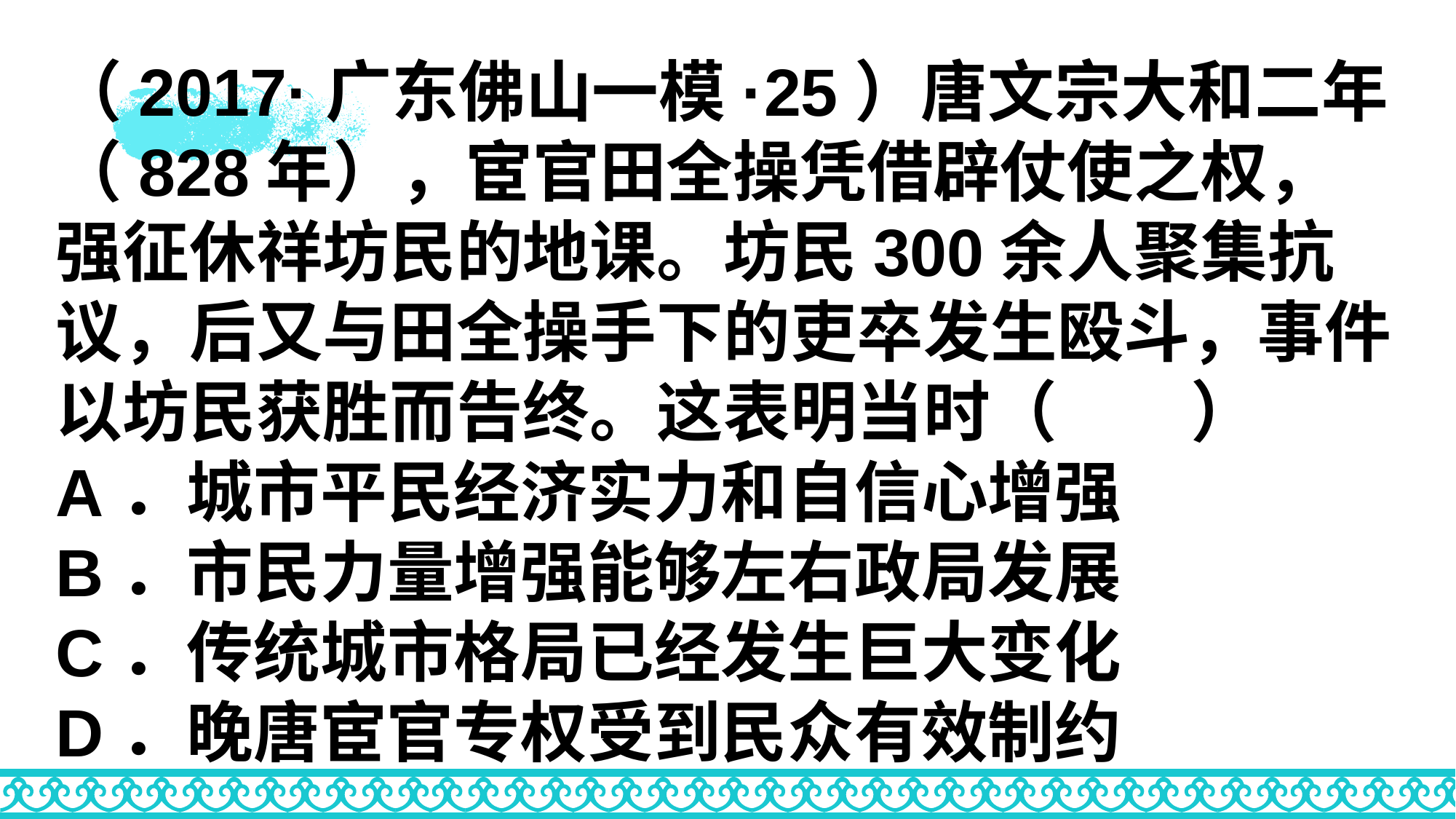

（2017·广东佛山一模·25）唐文宗大和二年（828年），宦官田全操凭借辟仗使之权，强征休祥坊民的地课。坊民300余人聚集抗议，后又与田全操手下的吏卒发生殴斗，事件以坊民获胜而告终。这表明当时（　　）
A．城市平民经济实力和自信心增强
B．市民力量增强能够左右政局发展
C．传统城市格局已经发生巨大变化
D．晚唐宦官专权受到民众有效制约